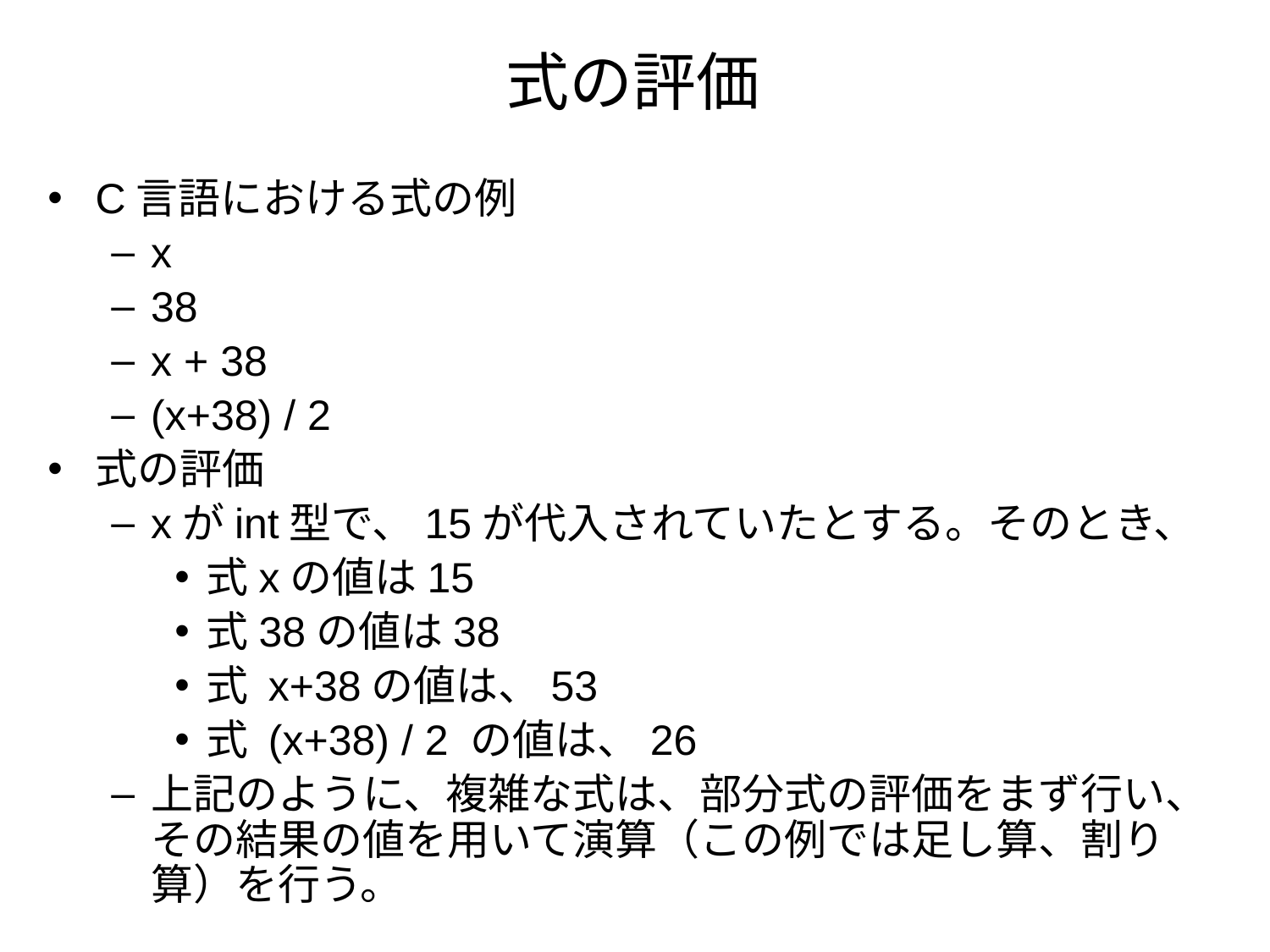

# 式の評価
C言語における式の例
x
38
x + 38
(x+38) / 2
式の評価
xがint型で、15が代入されていたとする。そのとき、
式xの値は15
式38の値は38
式 x+38の値は、53
式 (x+38) / 2 の値は、26
上記のように、複雑な式は、部分式の評価をまず行い、その結果の値を用いて演算（この例では足し算、割り算）を行う。